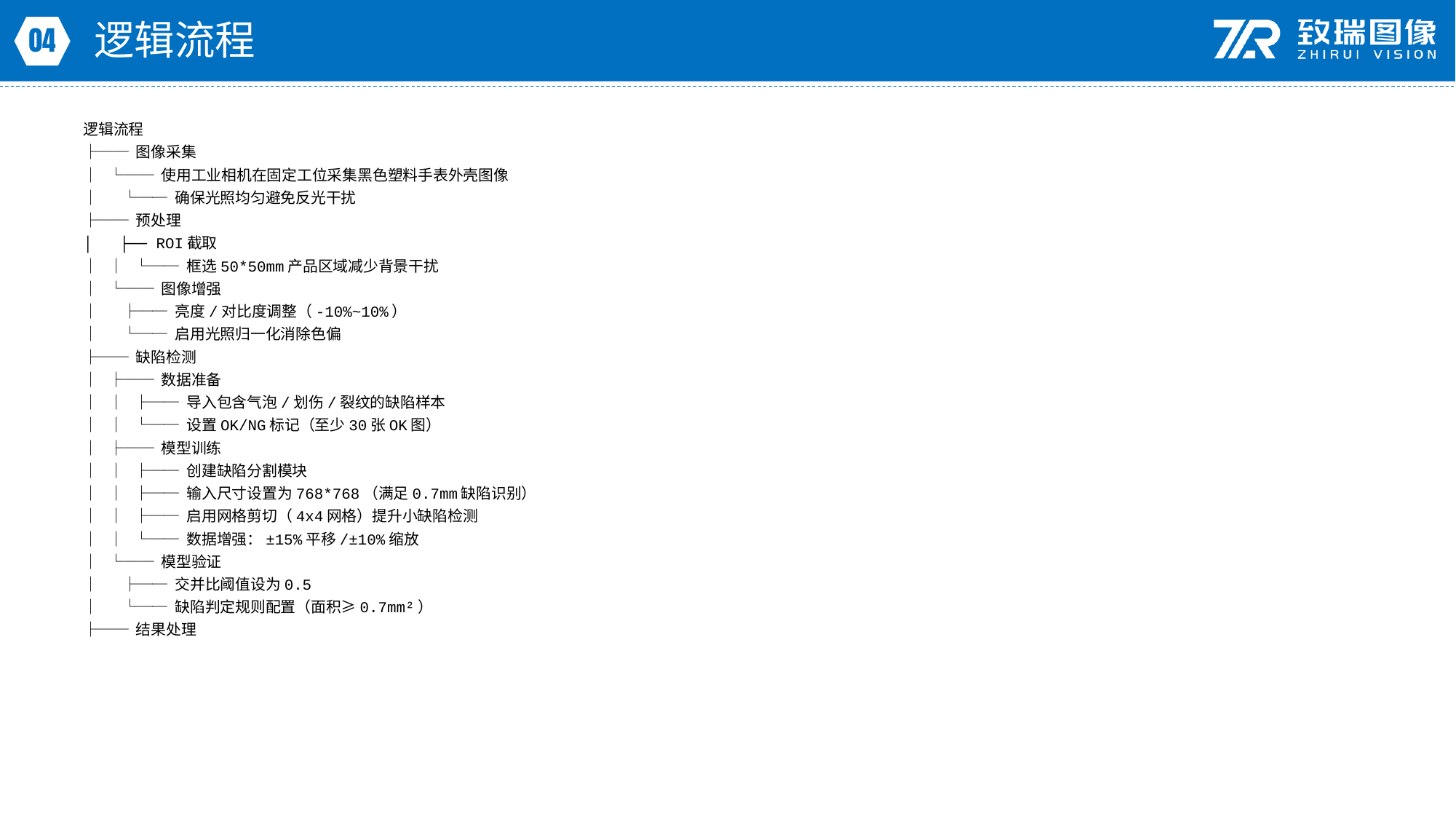

逻辑流程
04

逻辑流程
├── 图像采集
│   └── 使用工业相机在固定工位采集黑色塑料手表外壳图像
│       └── 确保光照均匀避免反光干扰
├── 预处理
│   ├── ROI截取
│   │   └── 框选50*50mm产品区域减少背景干扰
│   └── 图像增强
│       ├── 亮度/对比度调整（-10%~10%）
│       └── 启用光照归一化消除色偏
├── 缺陷检测
│   ├── 数据准备
│   │   ├── 导入包含气泡/划伤/裂纹的缺陷样本
│   │   └── 设置OK/NG标记（至少30张OK图）
│   ├── 模型训练
│   │   ├── 创建缺陷分割模块
│   │   ├── 输入尺寸设置为768*768（满足0.7mm缺陷识别）
│   │   ├── 启用网格剪切（4x4网格）提升小缺陷检测
│   │   └── 数据增强：±15%平移/±10%缩放
│   └── 模型验证
│       ├── 交并比阈值设为0.5
│       └── 缺陷判定规则配置（面积≥0.7mm²）
├── 结果处理